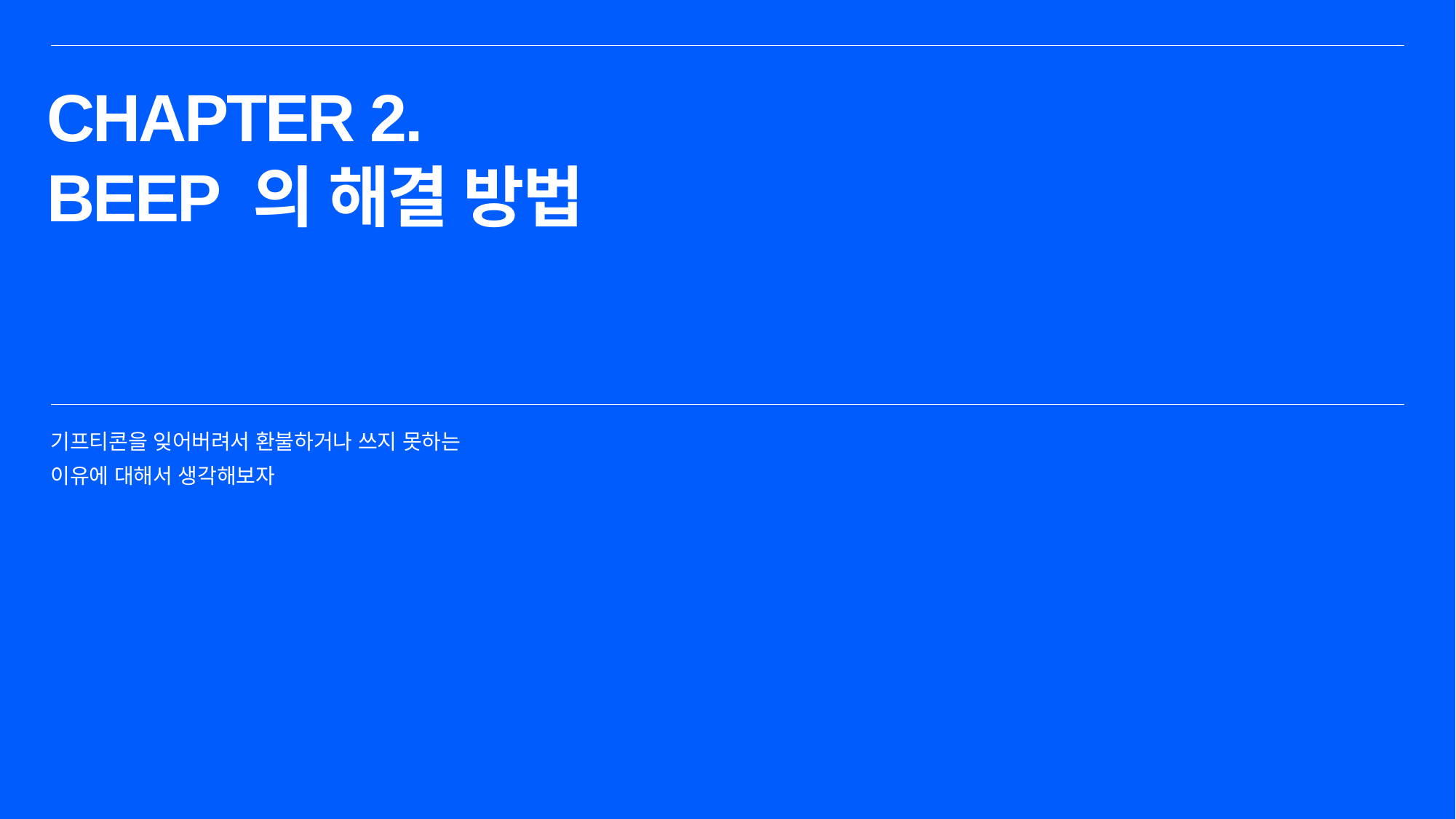

CHAPTER 2.
BEEP 의 해결 방법
기프티콘을 잊어버려서 환불하거나 쓰지 못하는
이유에 대해서 생각해보자